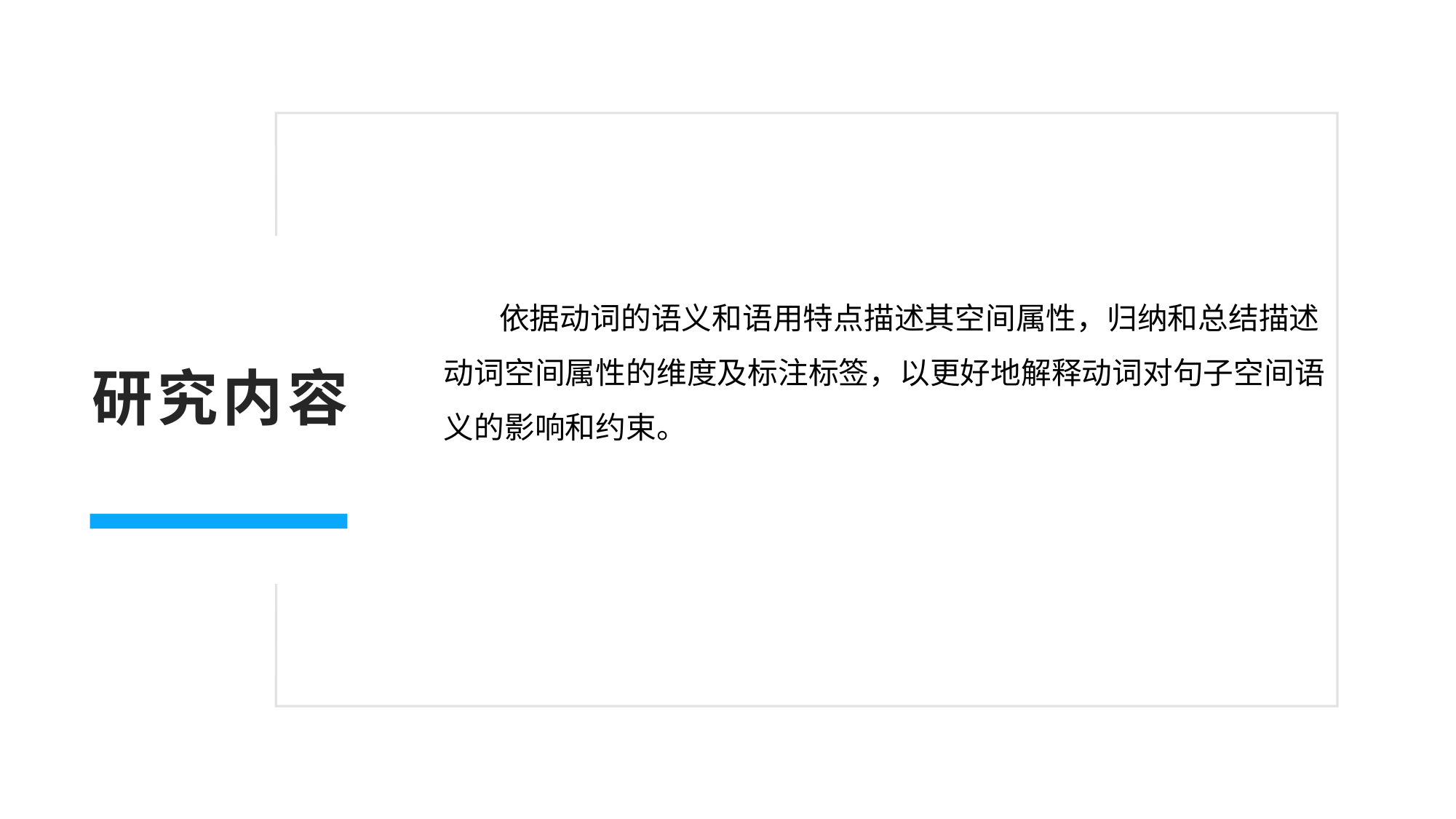

依据动词的语义和语用特点描述其空间属性，归纳和总结描述动词空间属性的维度及标注标签，以更好地解释动词对句子空间语义的影响和约束。
研究内容